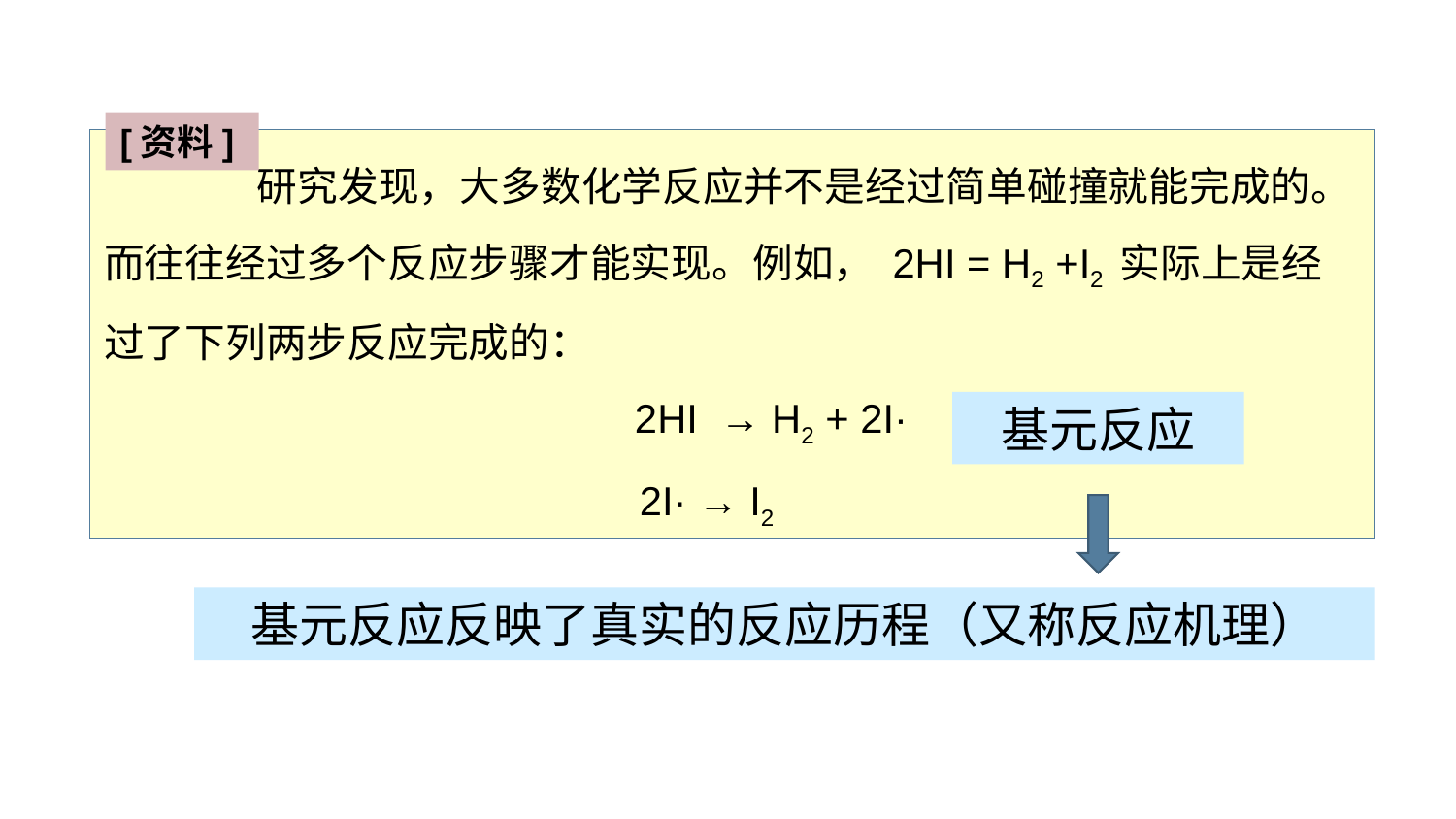

[资料]
                研究发现，大多数化学反应并不是经过简单碰撞就能完成的。而往往经过多个反应步骤才能实现。例如， 2HI = H2 +I2 实际上是经过了下列两步反应完成的：
       2HI  → H2 + 2I·
                                                2I· → I2
基元反应

基元反应反映了真实的反应历程（又称反应机理）